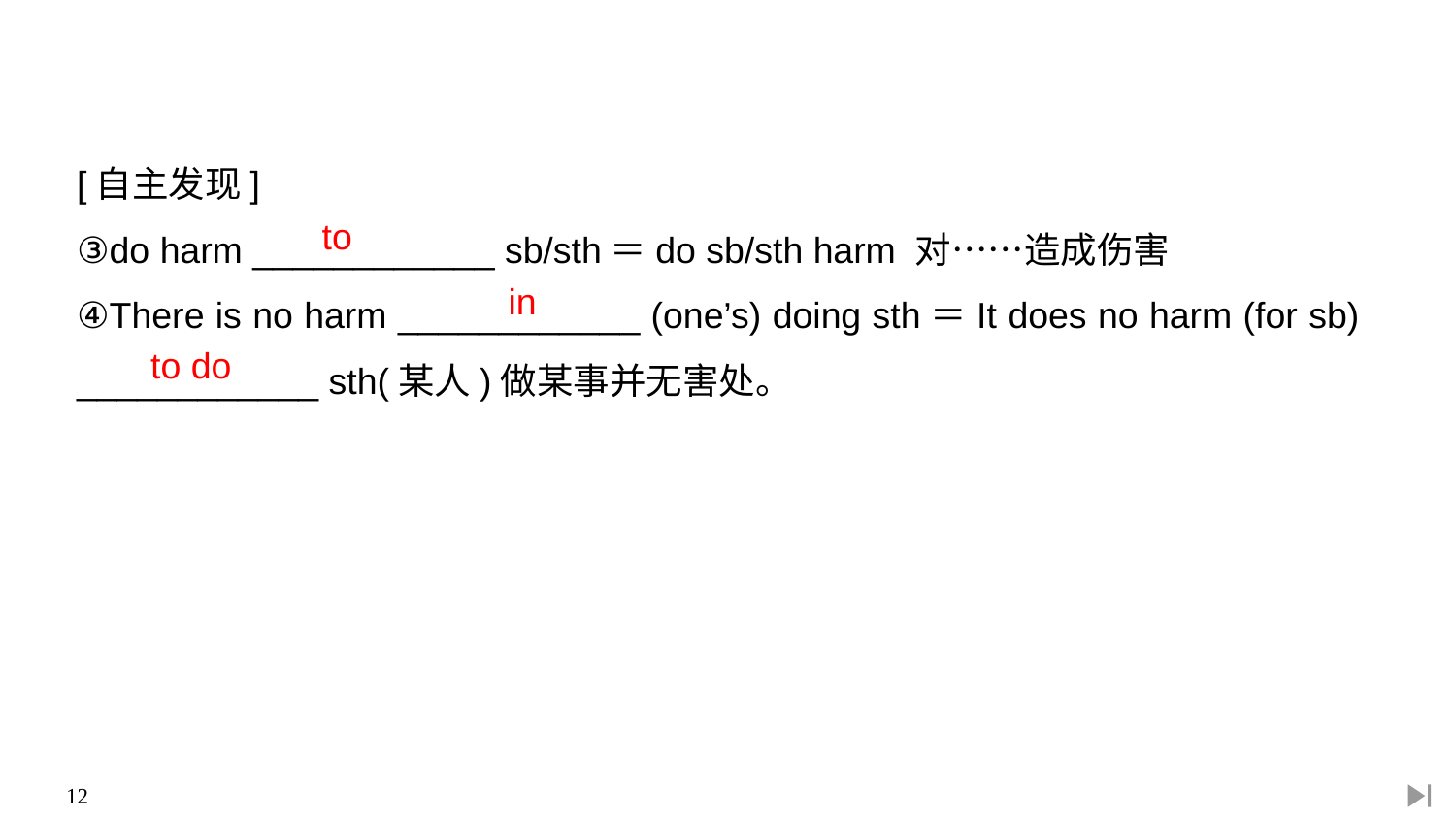

[自主发现]
③do harm ____________ sb/sth＝do sb/sth harm 对……造成伤害
④There is no harm ____________ (one’s) doing sth＝It does no harm (for sb)  ____________ sth(某人)做某事并无害处。
to
in
to do